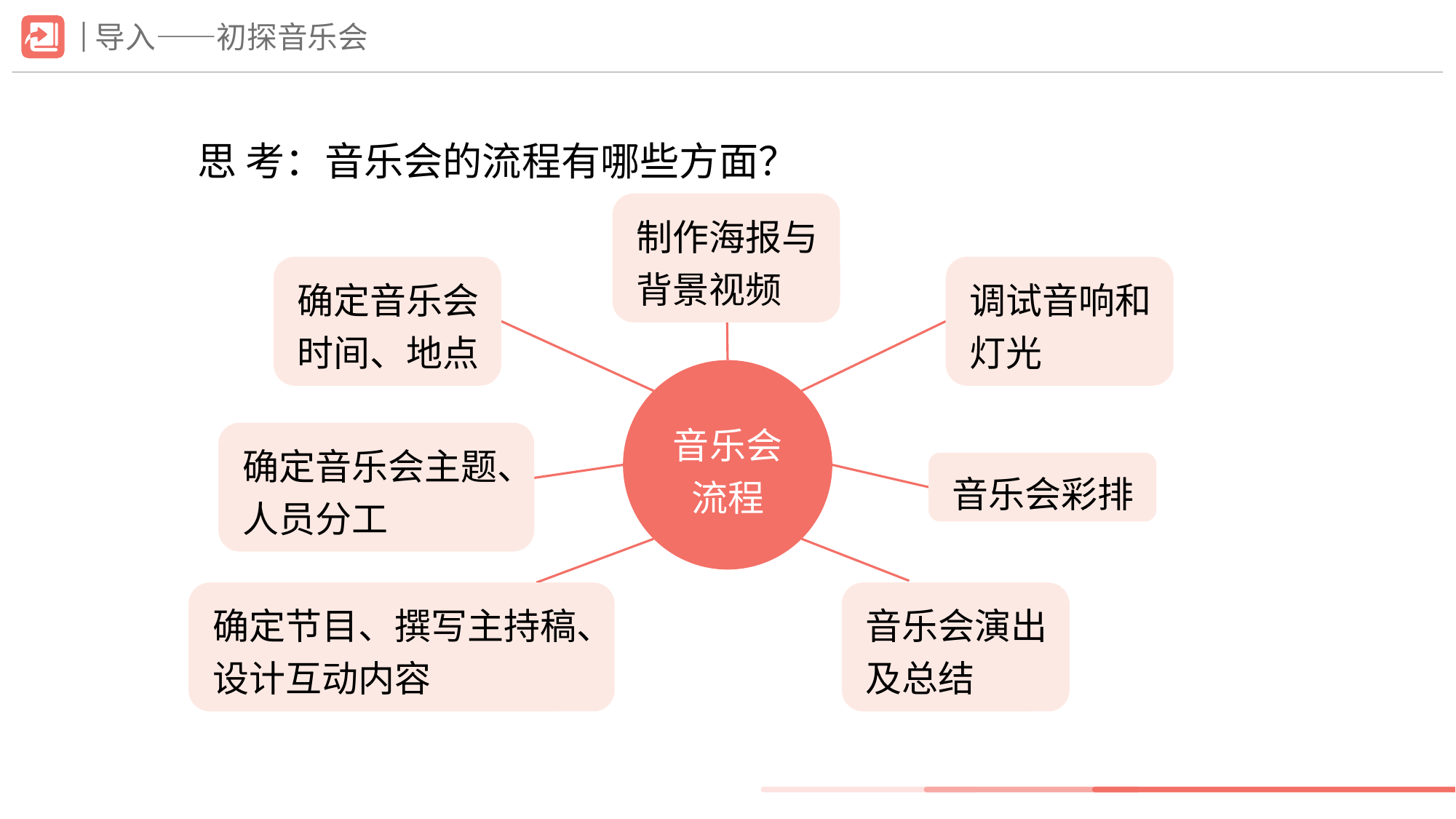

导入——初探音乐会

　　思 考：音乐会的流程有哪些方面？

制作海报与
背景视频

确定音乐会
时间、地点

调试音响和
灯光

音乐会
流程

确定音乐会主题、
人员分工

音乐会彩排

确定节目、撰写主持稿、
设计互动内容

音乐会演出
及总结